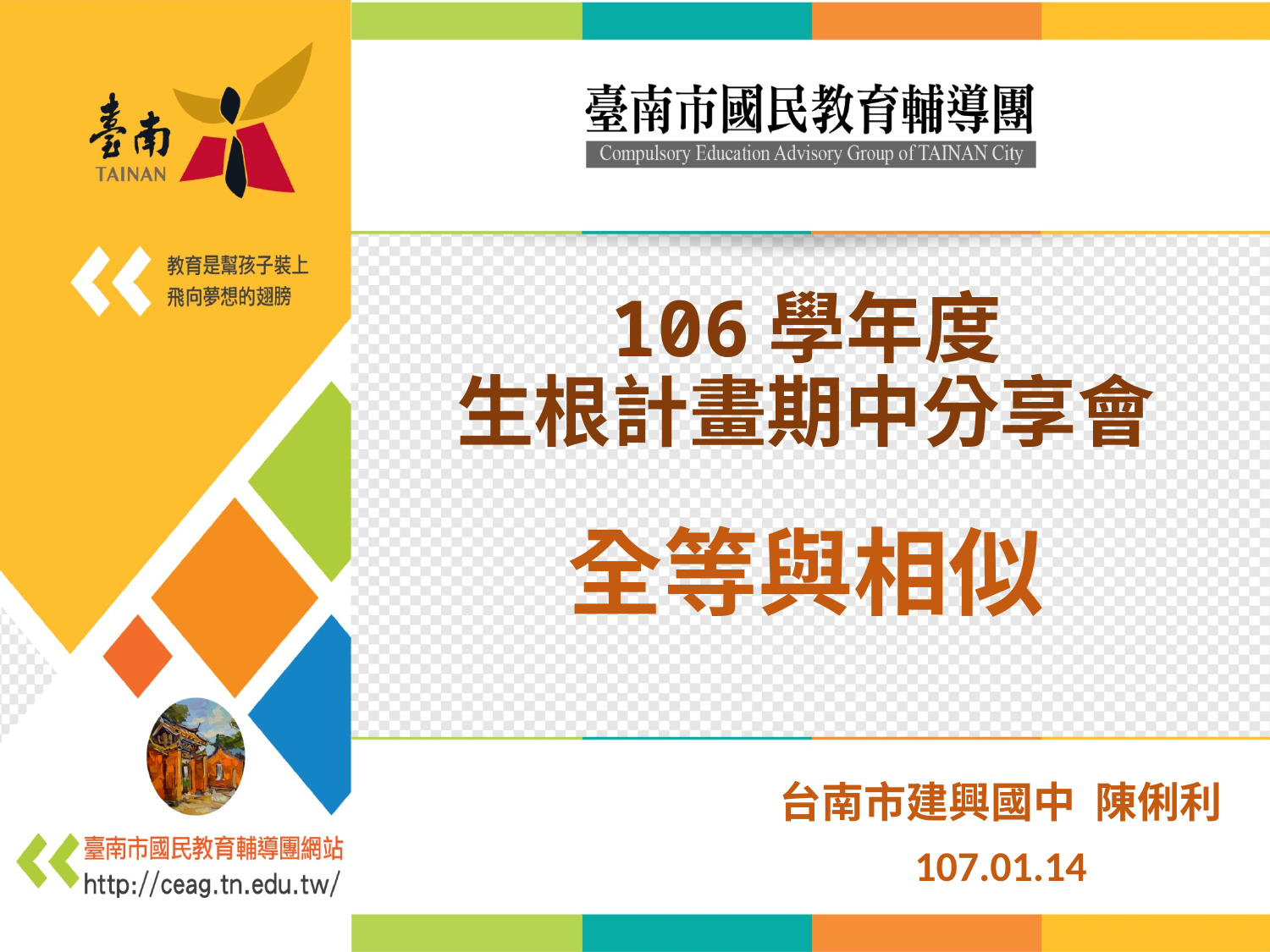

# 106學年度 生根計畫期中分享會 全等與相似
台南市建興國中  陳俐利
107.01.14